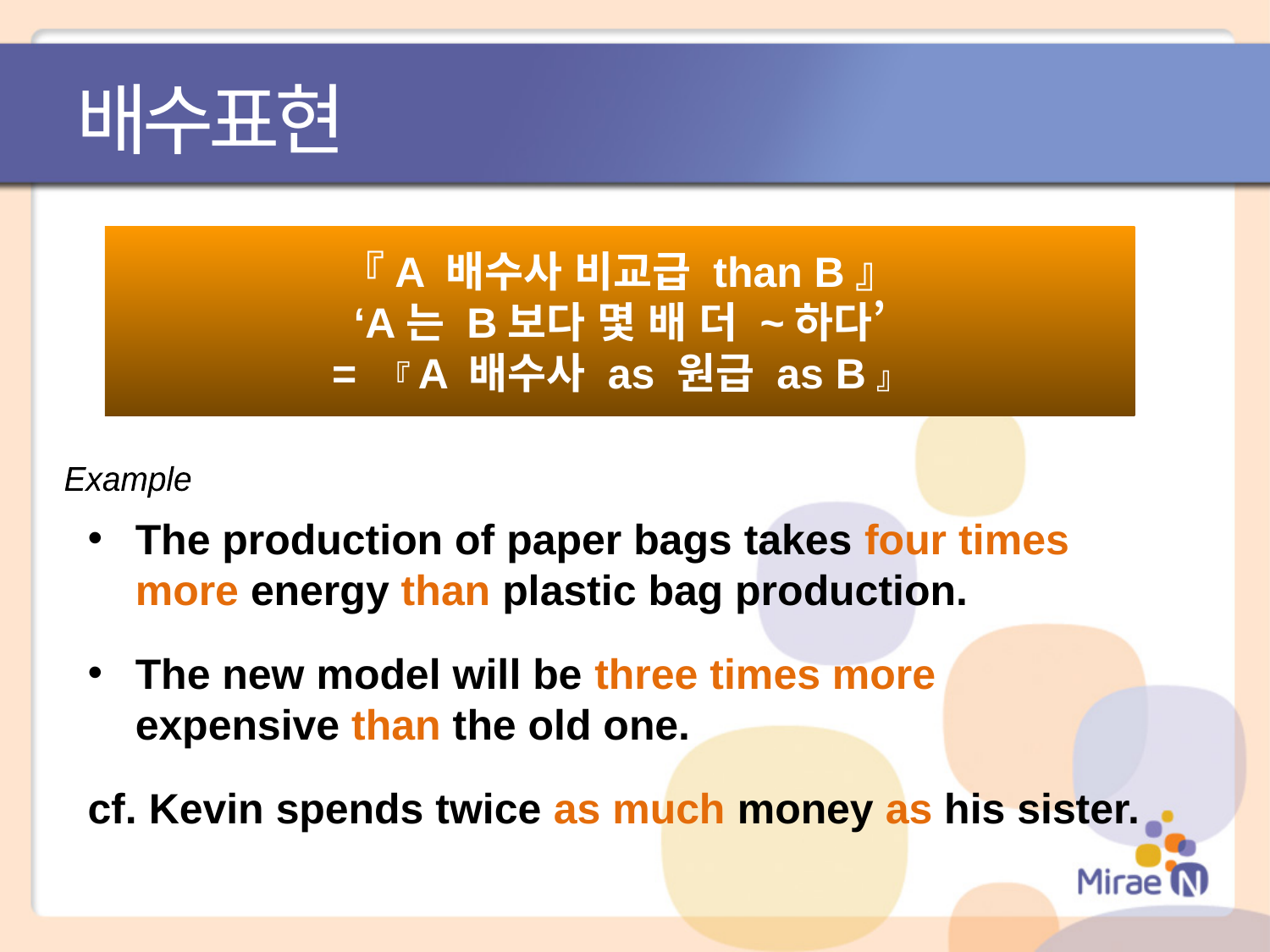

# 배수표현
『A 배수사 비교급 than B』
‘A는 B보다 몇 배 더 ~하다’
= 『A 배수사 as 원급 as B』
Example
The production of paper bags takes four times more energy than plastic bag production.

The new model will be three times more
expensive than the old one.

cf. Kevin spends twice as much money as his sister.